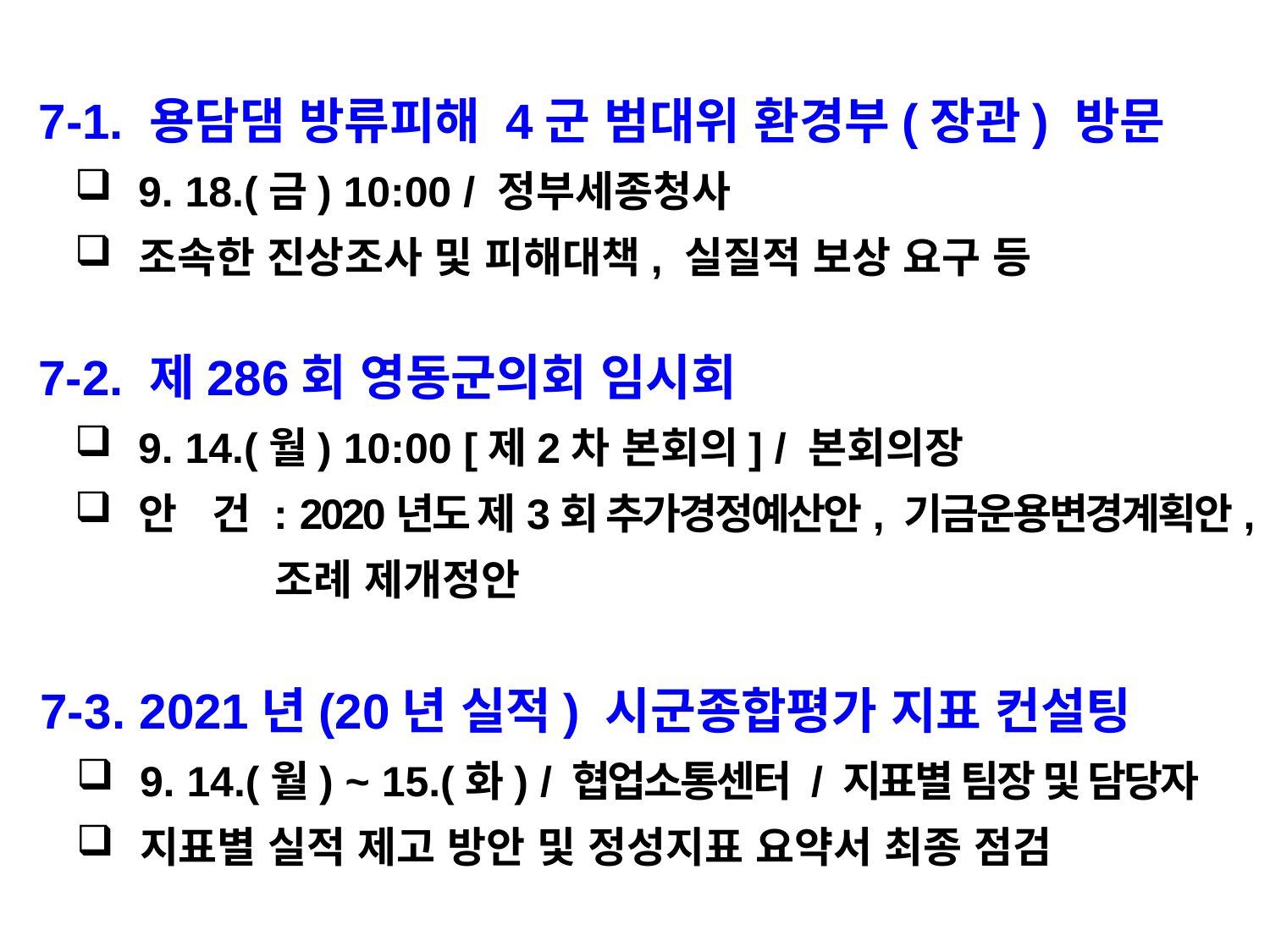

7-1. 용담댐 방류피해 4군 범대위 환경부(장관) 방문
9. 18.(금) 10:00 / 정부세종청사
조속한 진상조사 및 피해대책, 실질적 보상 요구 등

  7-2. 제286회 영동군의회 임시회
9. 14.(월) 10:00 [제2차 본회의] / 본회의장
안   건 : 2020년도 제3회 추가경정예산안, 기금운용변경계획안,
                조례 제개정안
  7-3. 2021년(20년 실적) 시군종합평가 지표 컨설팅
9. 14.(월) ~ 15.(화) / 협업소통센터 / 지표별 팀장 및 담당자
지표별 실적 제고 방안 및 정성지표 요약서 최종 점검